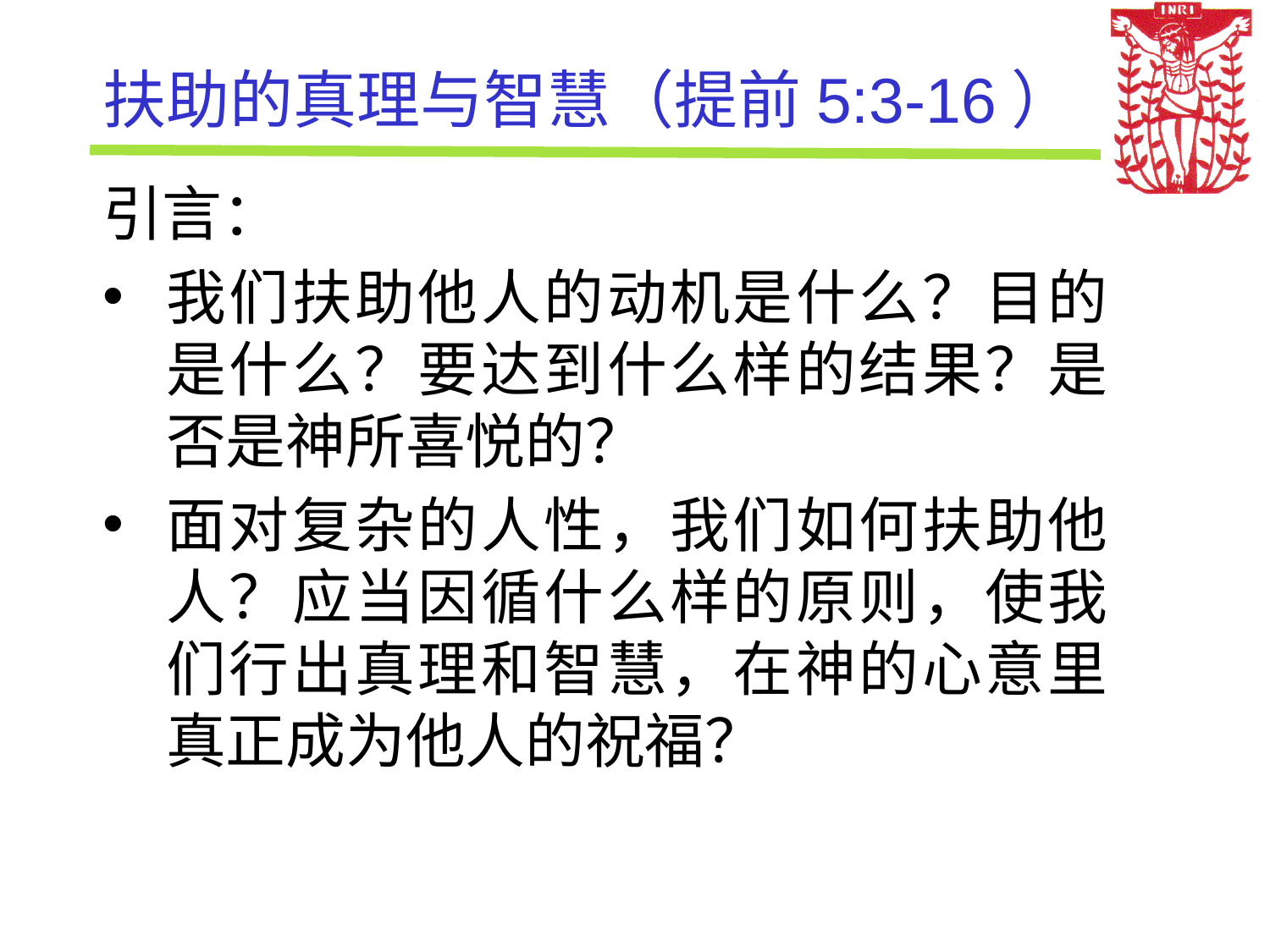

# 扶助的真理与智慧（提前5:3-16）
引言：
我们扶助他人的动机是什么？目的是什么？要达到什么样的结果？是否是神所喜悦的？
面对复杂的人性，我们如何扶助他人？应当因循什么样的原则，使我们行出真理和智慧，在神的心意里真正成为他人的祝福？